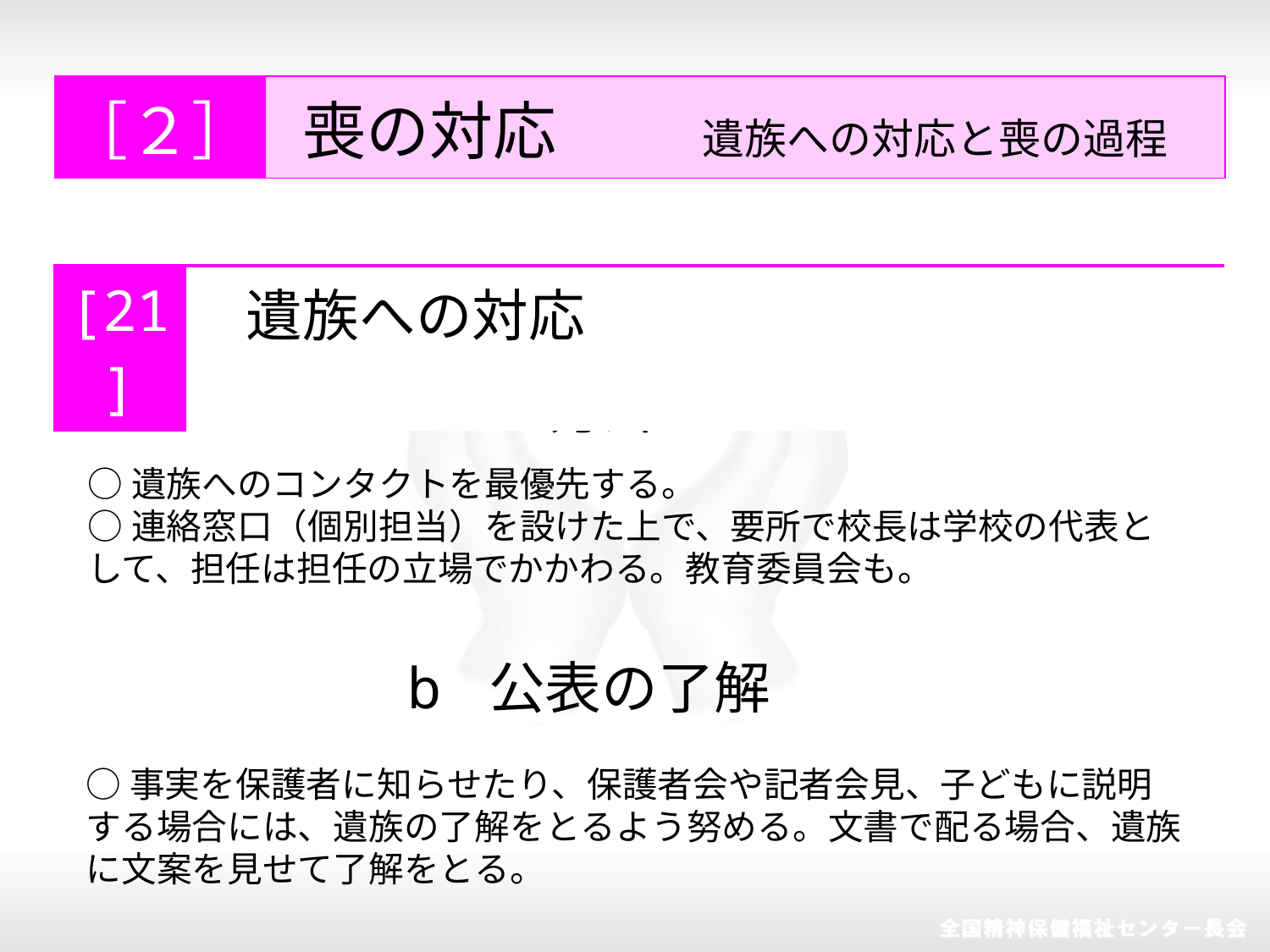

| ［２］ | 喪の対応　 　　遺族への対応と喪の過程 |
| --- | --- |
| [21] | 遺族への対応 |
| --- | --- |
a 方針
○遺族へのコンタクトを最優先する。
○連絡窓口（個別担当）を設けた上で、要所で校長は学校の代表として、担任は担任の立場でかかわる。教育委員会も。
b 公表の了解
○事実を保護者に知らせたり、保護者会や記者会見、子どもに説明する場合には、遺族の了解をとるよう努める。文書で配る場合、遺族に文案を見せて了解をとる。